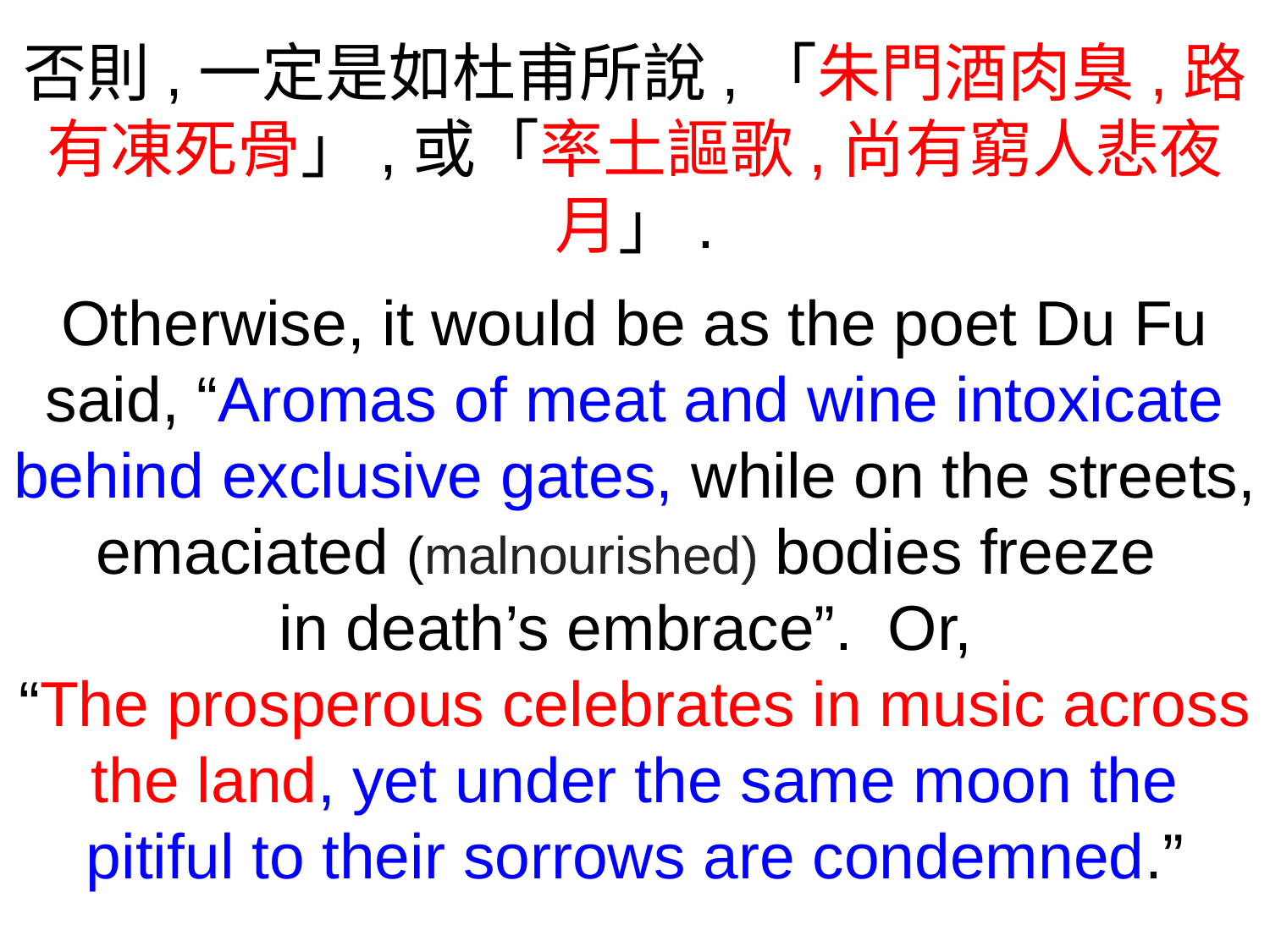

否則,一定是如杜甫所說,「朱門酒肉臭,路有凍死骨」,或「率土謳歌,尚有窮人悲夜月」.
Otherwise, it would be as the poet Du Fu said, “Aromas of meat and wine intoxicate behind exclusive gates, while on the streets, emaciated (malnourished) bodies freeze
in death’s embrace”.  Or,
“The prosperous celebrates in music across the land, yet under the same moon the pitiful to their sorrows are condemned.”